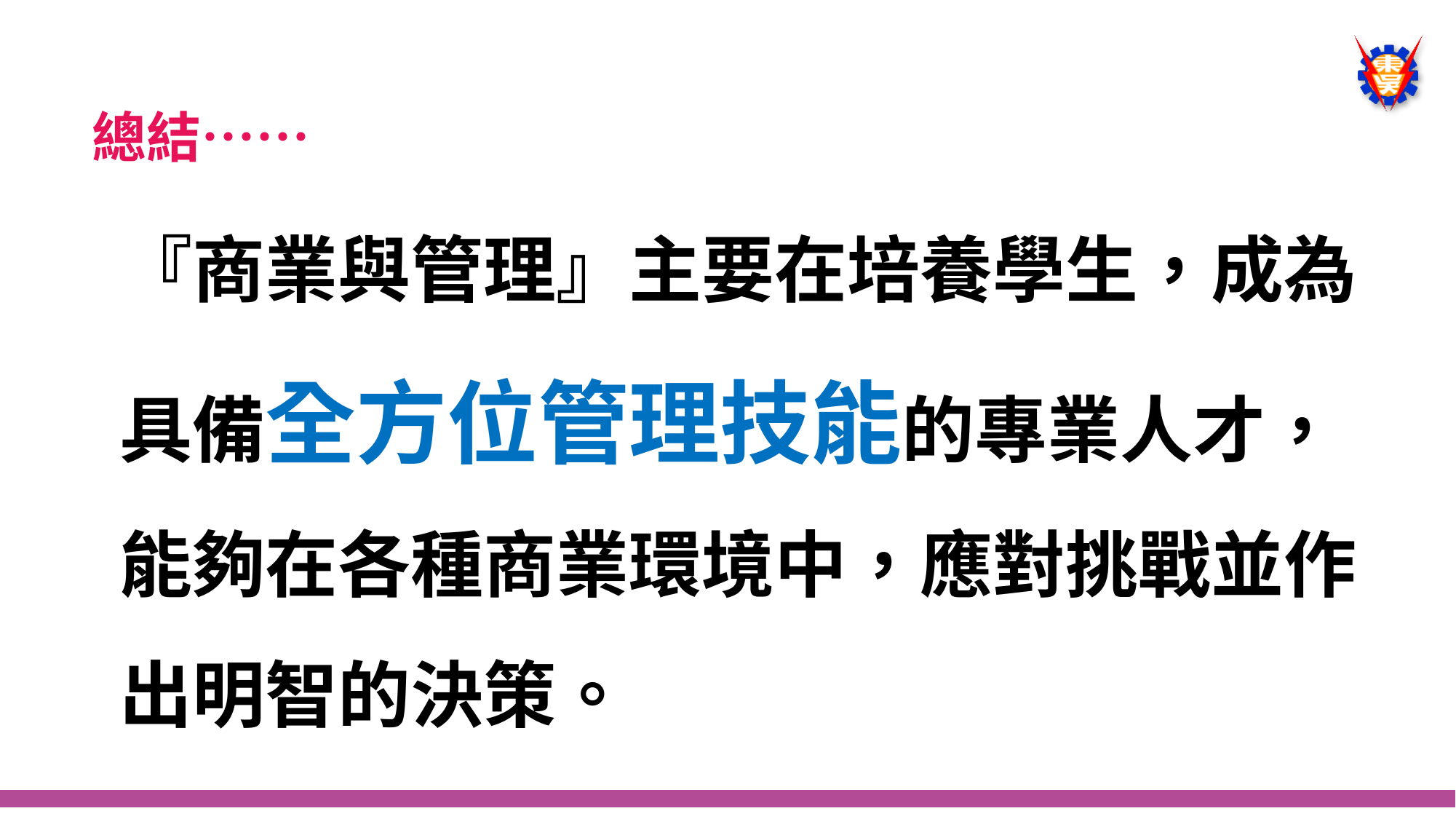

總結……
『商業與管理』主要在培養學生，成為具備全方位管理技能的專業人才，能夠在各種商業環境中，應對挑戰並作出明智的決策。